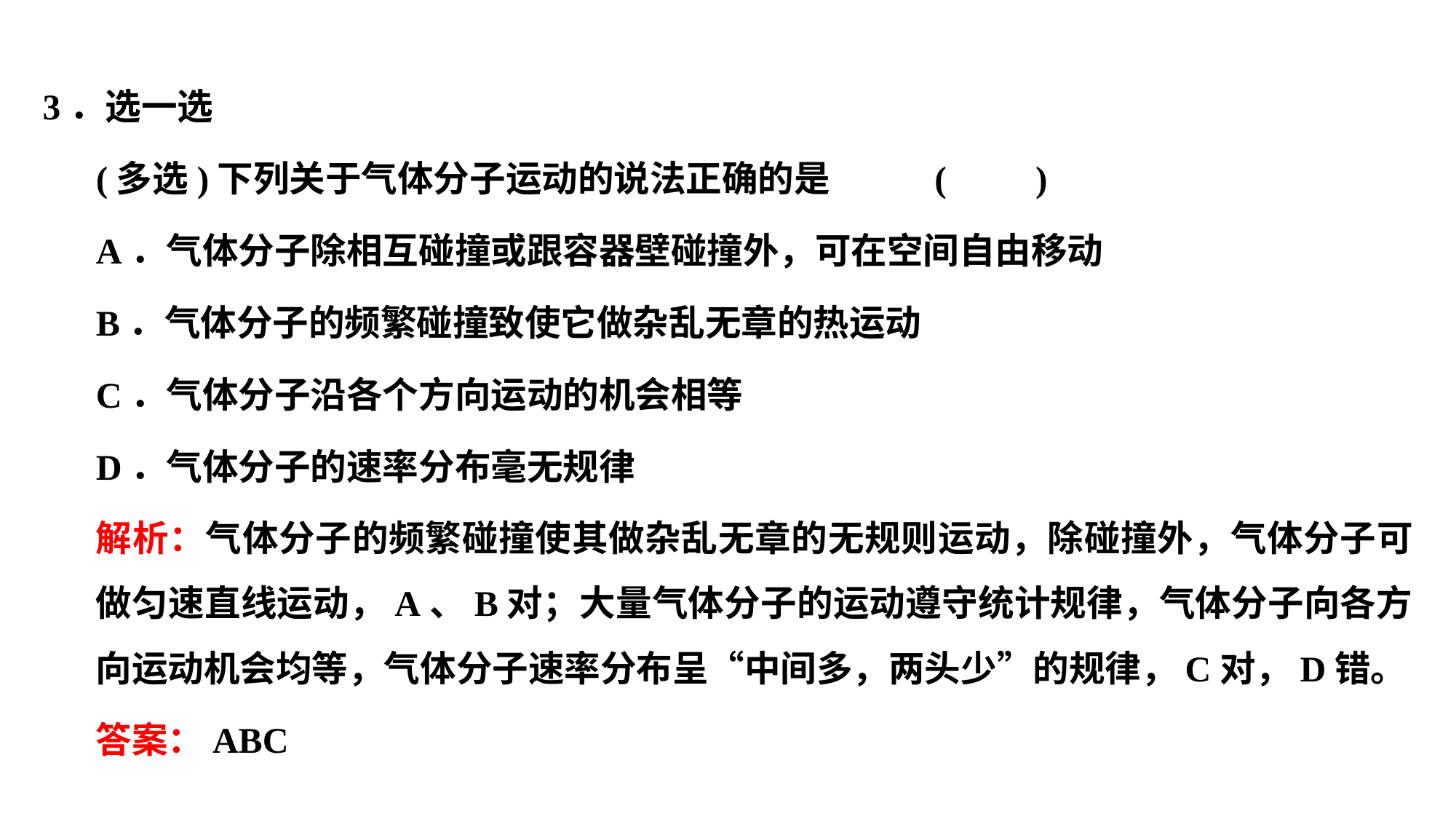

3．选一选
(多选)下列关于气体分子运动的说法正确的是				         (　　)
A．气体分子除相互碰撞或跟容器壁碰撞外，可在空间自由移动
B．气体分子的频繁碰撞致使它做杂乱无章的热运动
C．气体分子沿各个方向运动的机会相等
D．气体分子的速率分布毫无规律
解析：气体分子的频繁碰撞使其做杂乱无章的无规则运动，除碰撞外，气体分子可做匀速直线运动，A、B对；大量气体分子的运动遵守统计规律，气体分子向各方向运动机会均等，气体分子速率分布呈“中间多，两头少”的规律，C对，D错。
答案：ABC